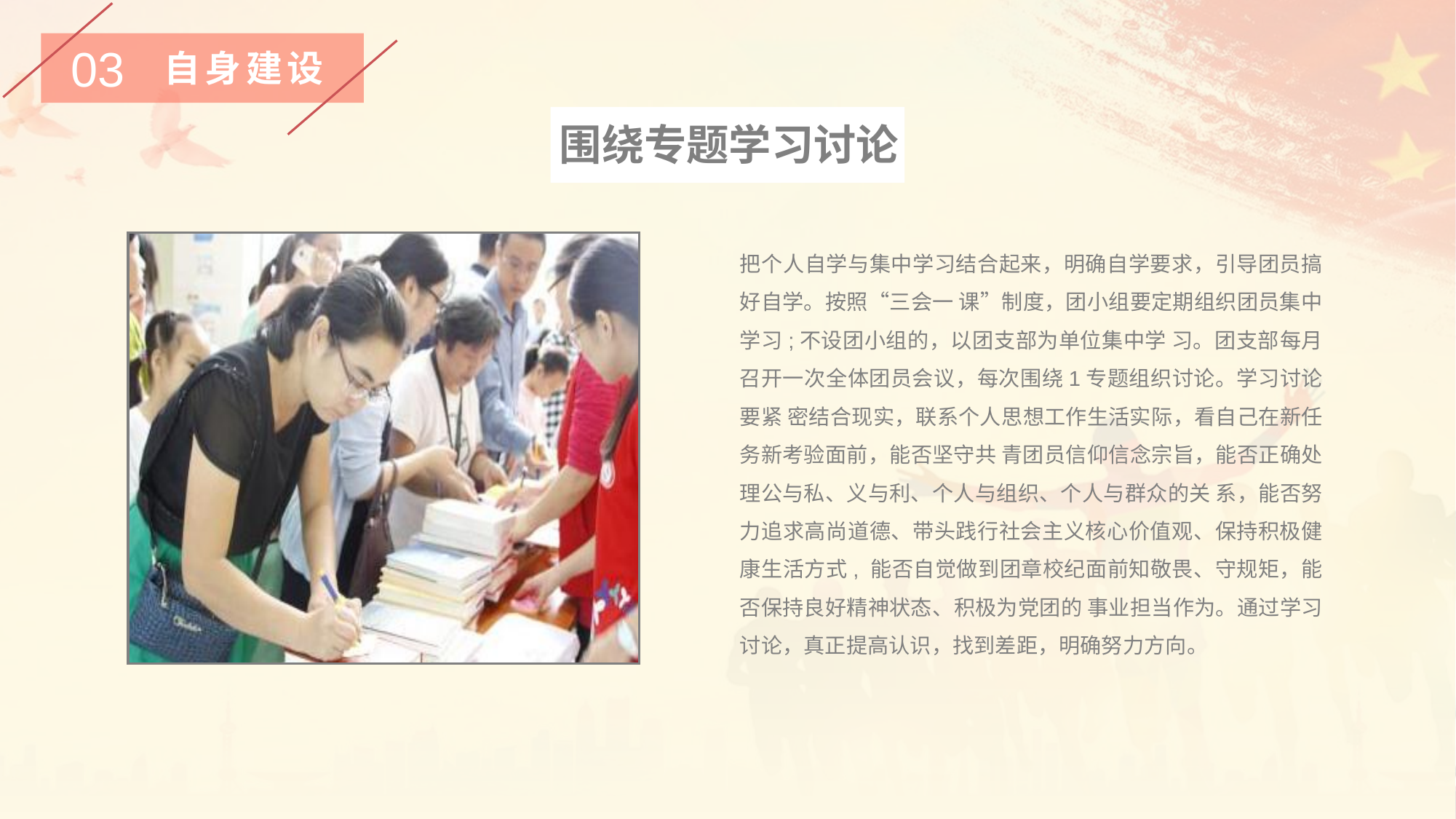

03
自身建设

围绕专题学习讨论

把个人自学与集中学习结合起来，明确自学要求，引导团员搞好自学。按照“三会一 课”制度，团小组要定期组织团员集中学习;不设团小组的，以团支部为单位集中学 习。团支部每月召开一次全体团员会议，每次围绕1专题组织讨论。学习讨论要紧 密结合现实，联系个人思想工作生活实际，看自己在新任务新考验面前，能否坚守共 青团员信仰信念宗旨，能否正确处理公与私、义与利、个人与组织、个人与群众的关 系，能否努力追求高尚道德、带头践行社会主义核心价值观、保持积极健康生活方式, 能否自觉做到团章校纪面前知敬畏、守规矩，能否保持良好精神状态、积极为党团的 事业担当作为。通过学习讨论，真正提高认识，找到差距，明确努力方向。